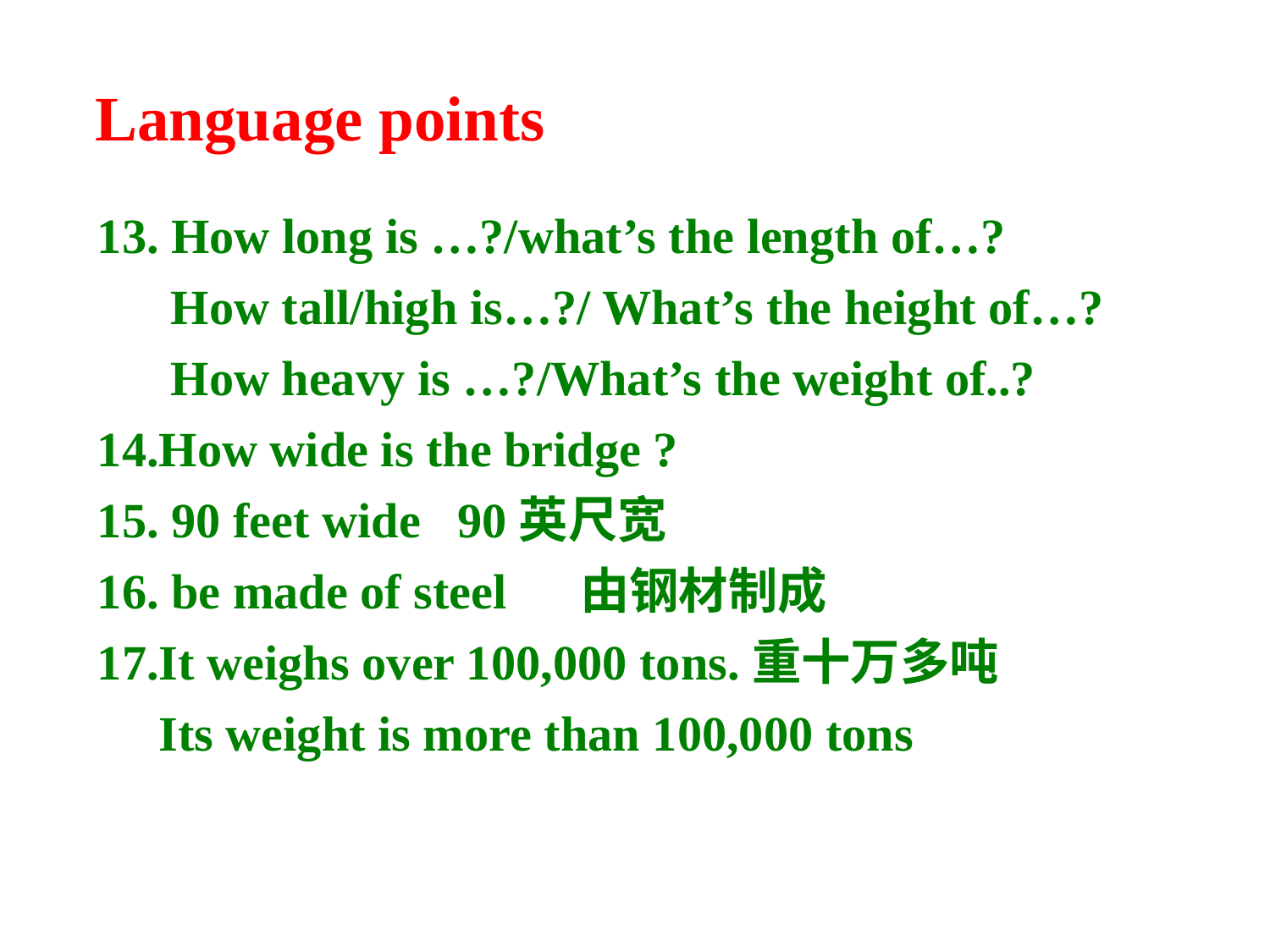

Language points
13. How long is …?/what’s the length of…?
      How tall/high is…?/ What’s the height of…?
      How heavy is …?/What’s the weight of..?
14.How wide is the bridge ?
15. 90 feet wide   90英尺宽
16. be made of steel     由钢材制成
17.It weighs over 100,000 tons.重十万多吨
     Its weight is more than 100,000 tons